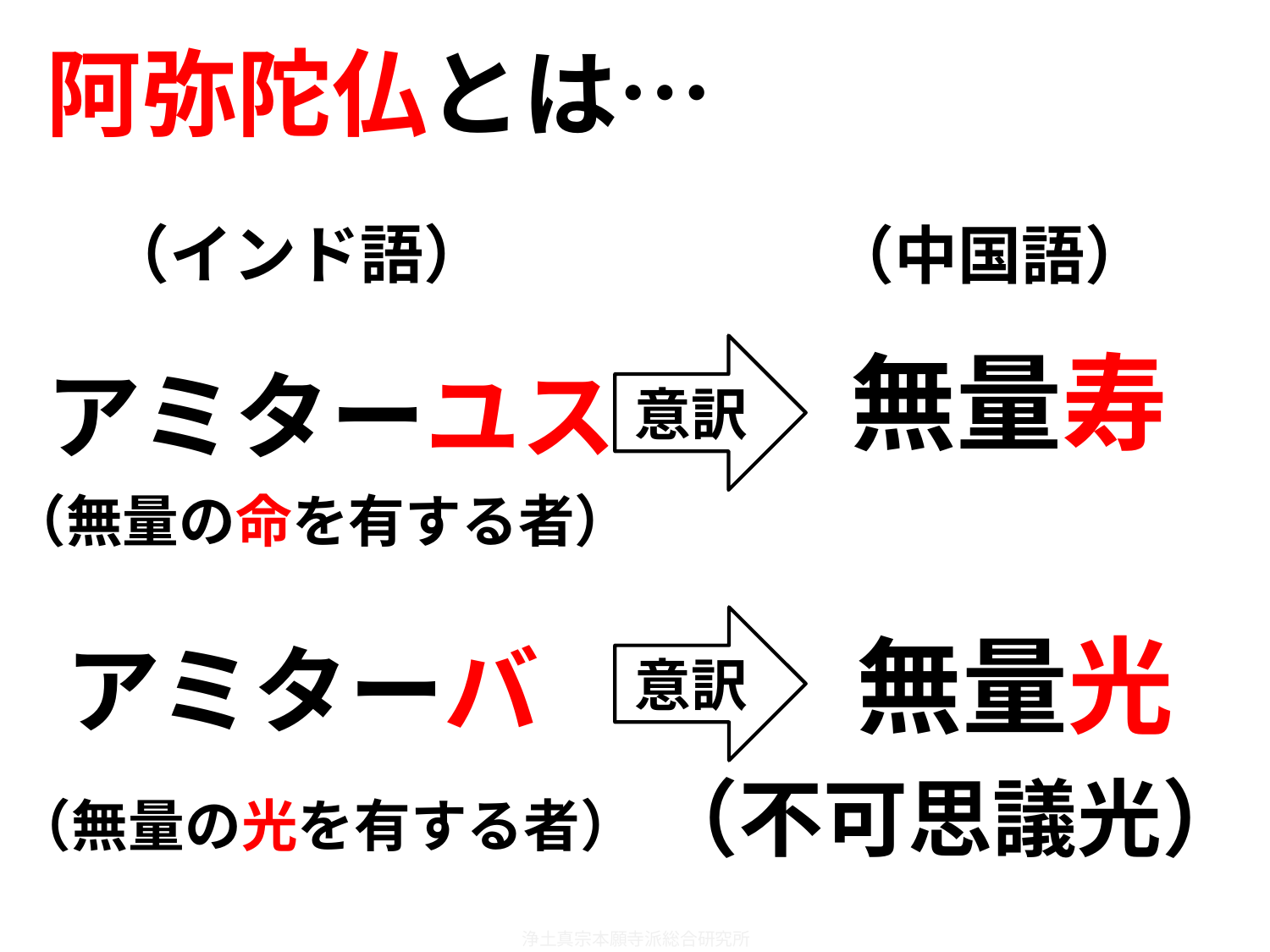

阿弥陀仏とは…
（インド語）
アミターユス
（無量の命を有する者）
アミターバ
（無量の光を有する者）
（中国語）
無量寿
意訳
意訳
無量光
（不可思議光）